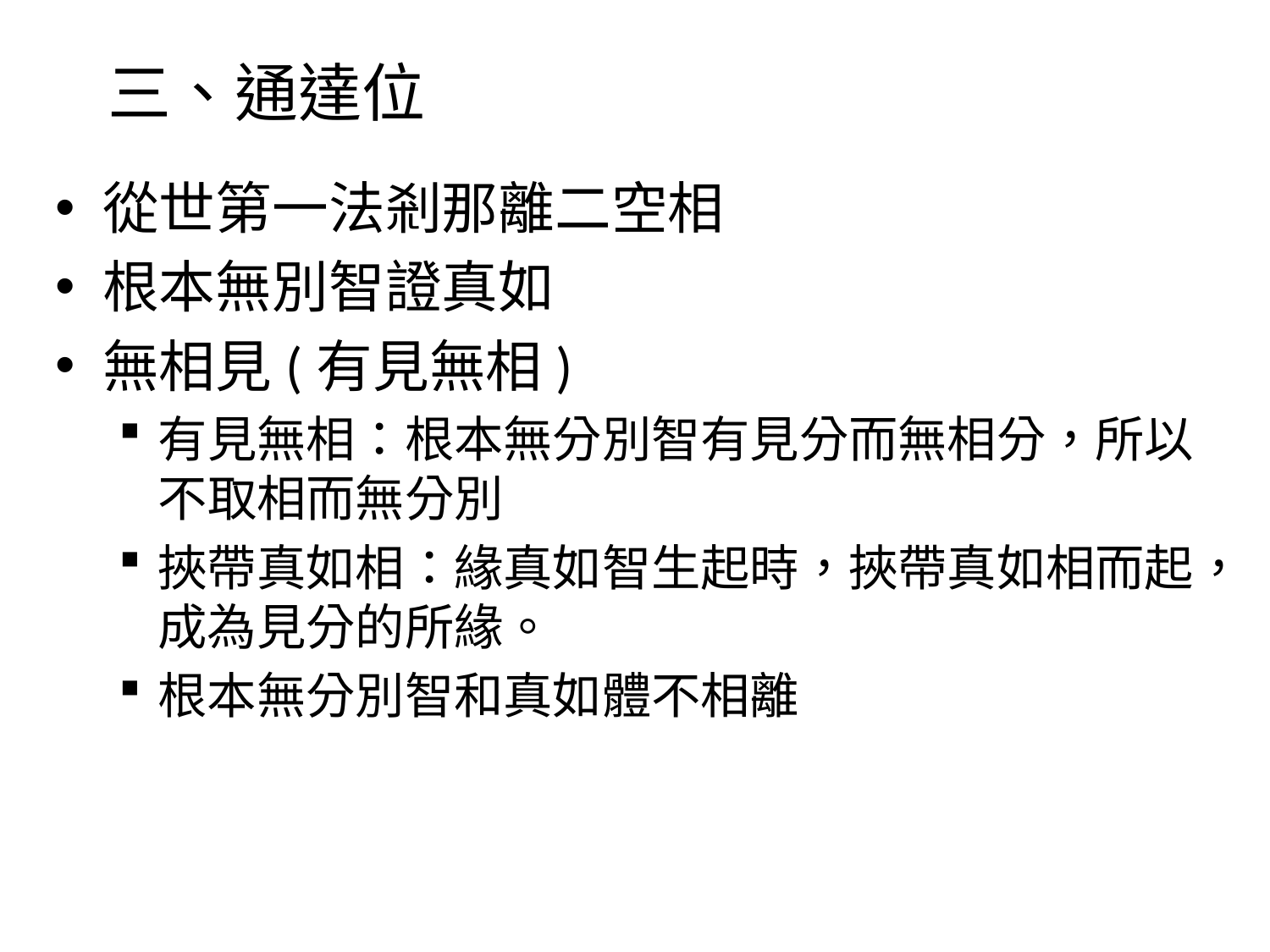

# 三、通達位
從世第一法剎那離二空相
根本無別智證真如
無相見(有見無相)
有見無相：根本無分別智有見分而無相分，所以不取相而無分別
挾帶真如相：緣真如智生起時，挾帶真如相而起，成為見分的所緣。
根本無分別智和真如體不相離